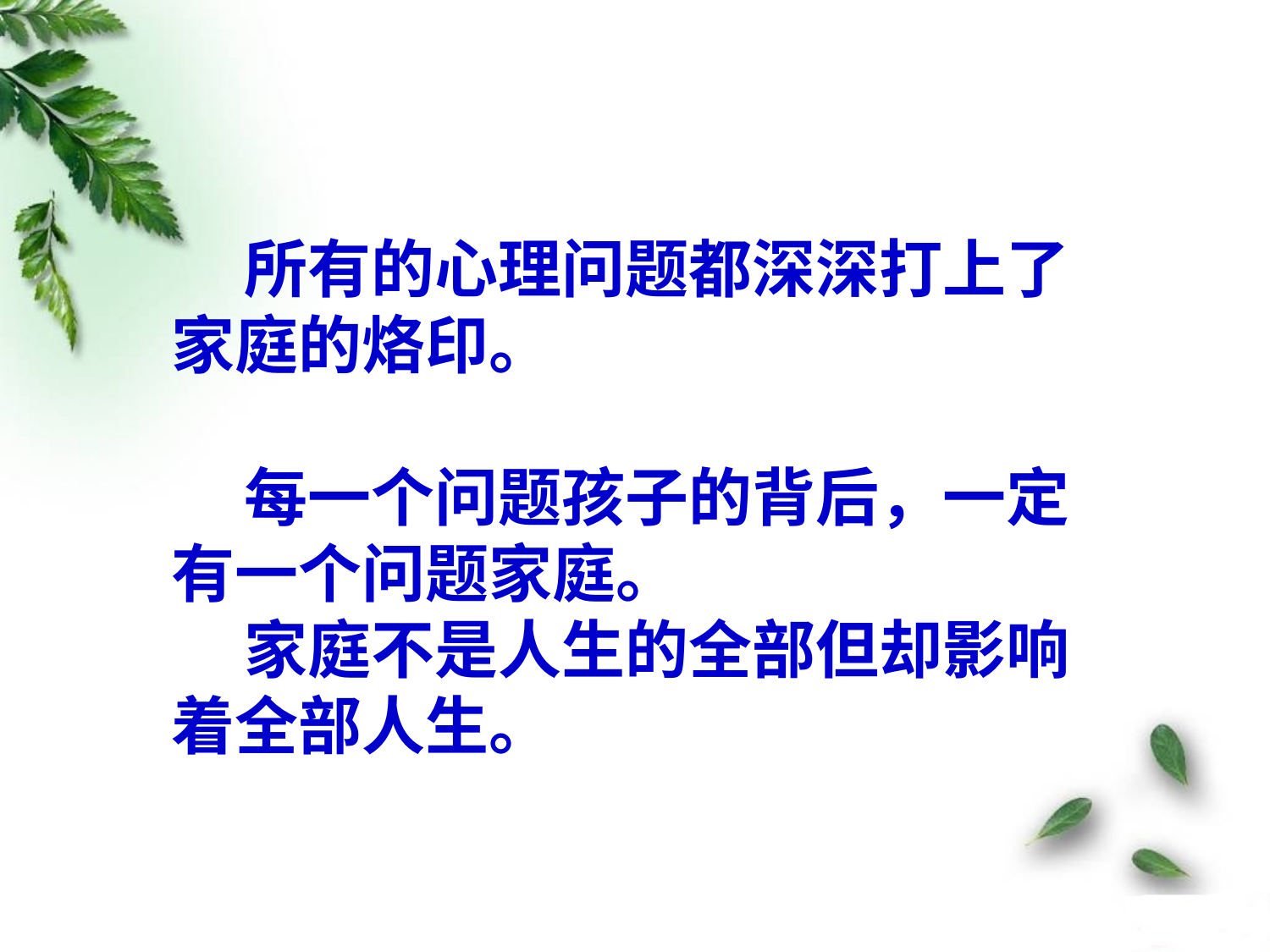

所有的心理问题都深深打上了
家庭的烙印。

    每一个问题孩子的背后，一定
有一个问题家庭。
    家庭不是人生的全部但却影响
着全部人生。